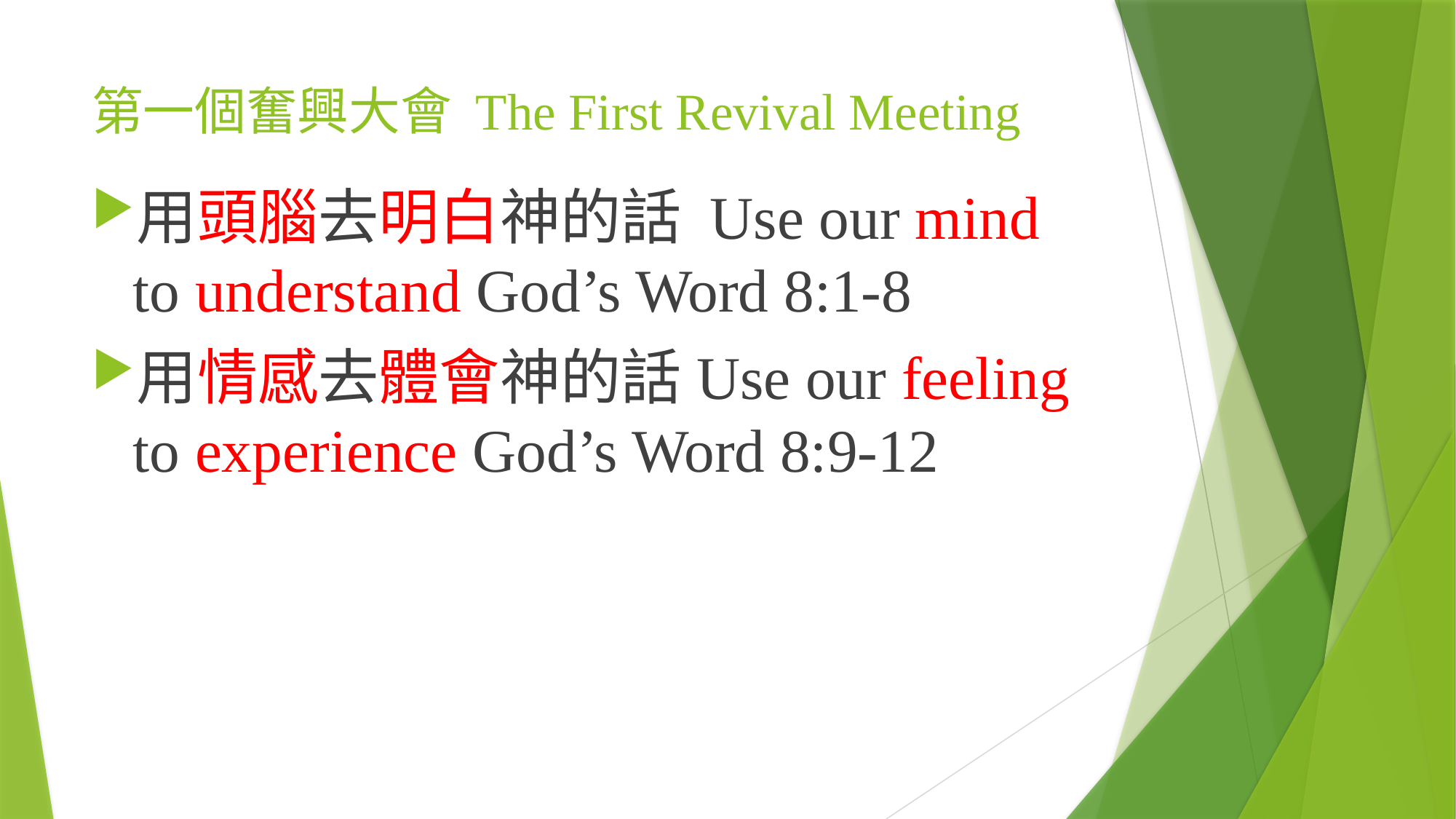

# 第一個奮興大會 The First Revival Meeting
用頭腦去明白神的話 Use our mind to understand God’s Word 8:1-8
用情感去體會神的話Use our feeling to experience God’s Word 8:9-12